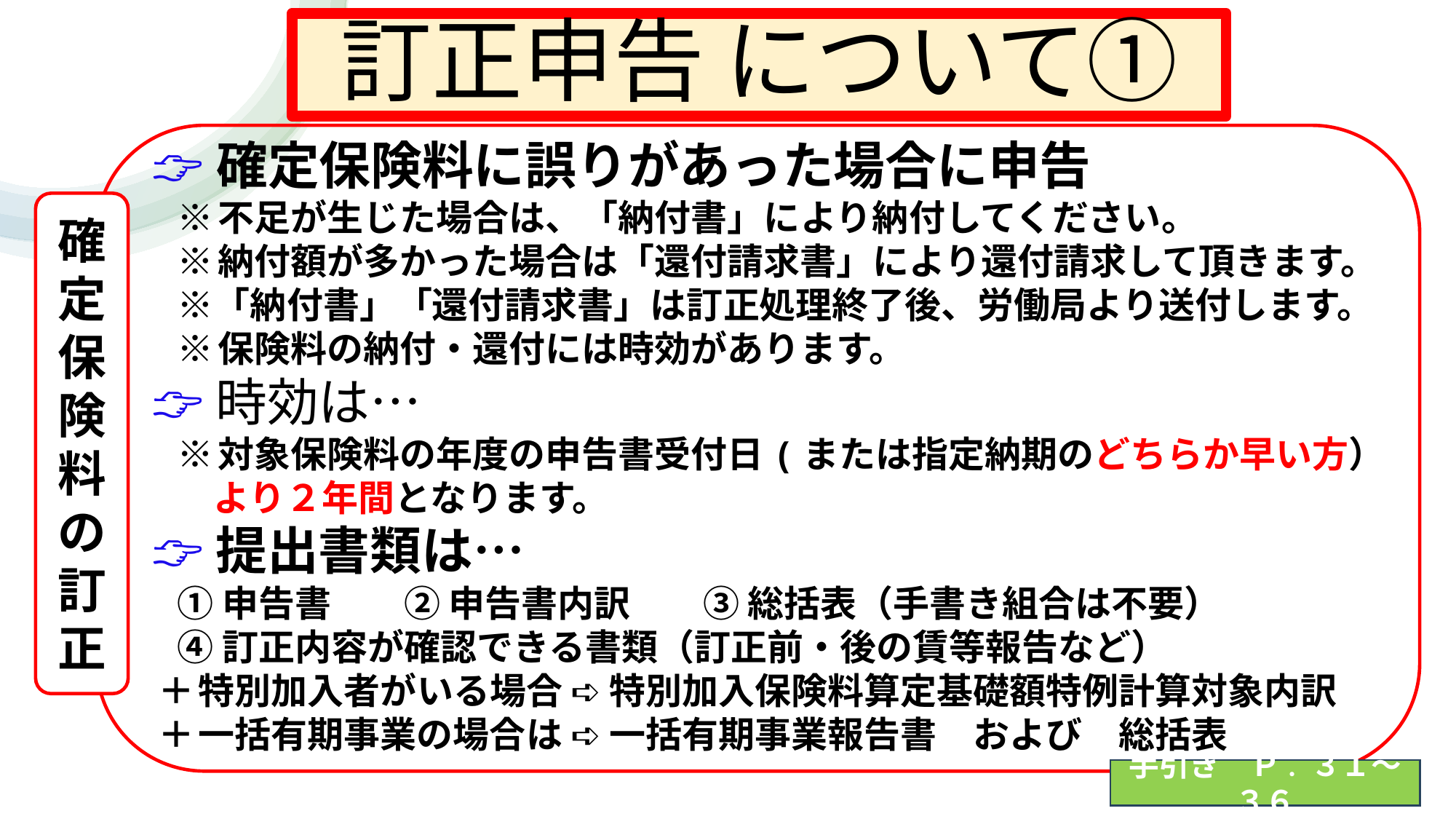

# 訂正申告 について①
 👉 確定保険料に誤りがあった場合に申告
　※ 不足が生じた場合は、「納付書」により納付してください。
　※ 納付額が多かった場合は「還付請求書」により還付請求して頂きます。
　※「納付書」「還付請求書」は訂正処理終了後、労働局より送付します。
　※ 保険料の納付・還付には時効があります。
 👉 時効は…
　※ 対象保険料の年度の申告書受付日(または指定納期のどちらか早い方）
　　より２年間となります。
 👉 提出書類は…
　① 申告書　　② 申告書内訳　　③ 総括表（手書き組合は不要）
　④ 訂正内容が確認できる書類（訂正前・後の賃等報告など）
 ＋ 特別加入者がいる場合 ➪ 特別加入保険料算定基礎額特例計算対象内訳
 ＋ 一括有期事業の場合は ➪ 一括有期事業報告書　および　総括表
確定保険料の訂正
手引き　Ｐ. ３１～３６